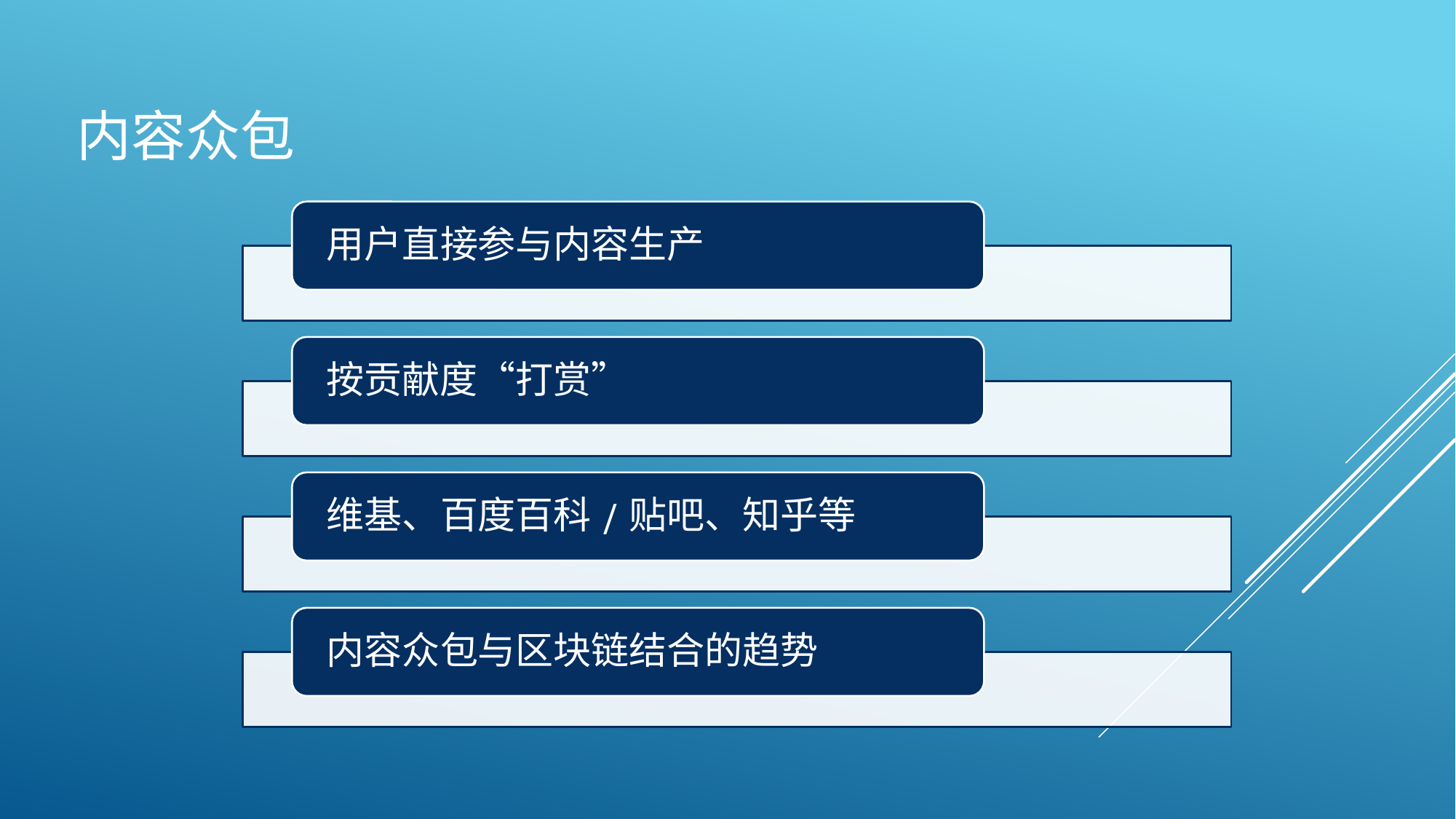

# 内容众包
用户直接参与内容生产
按贡献度“打赏”
维基、百度百科/贴吧、知乎等
内容众包与区块链结合的趋势